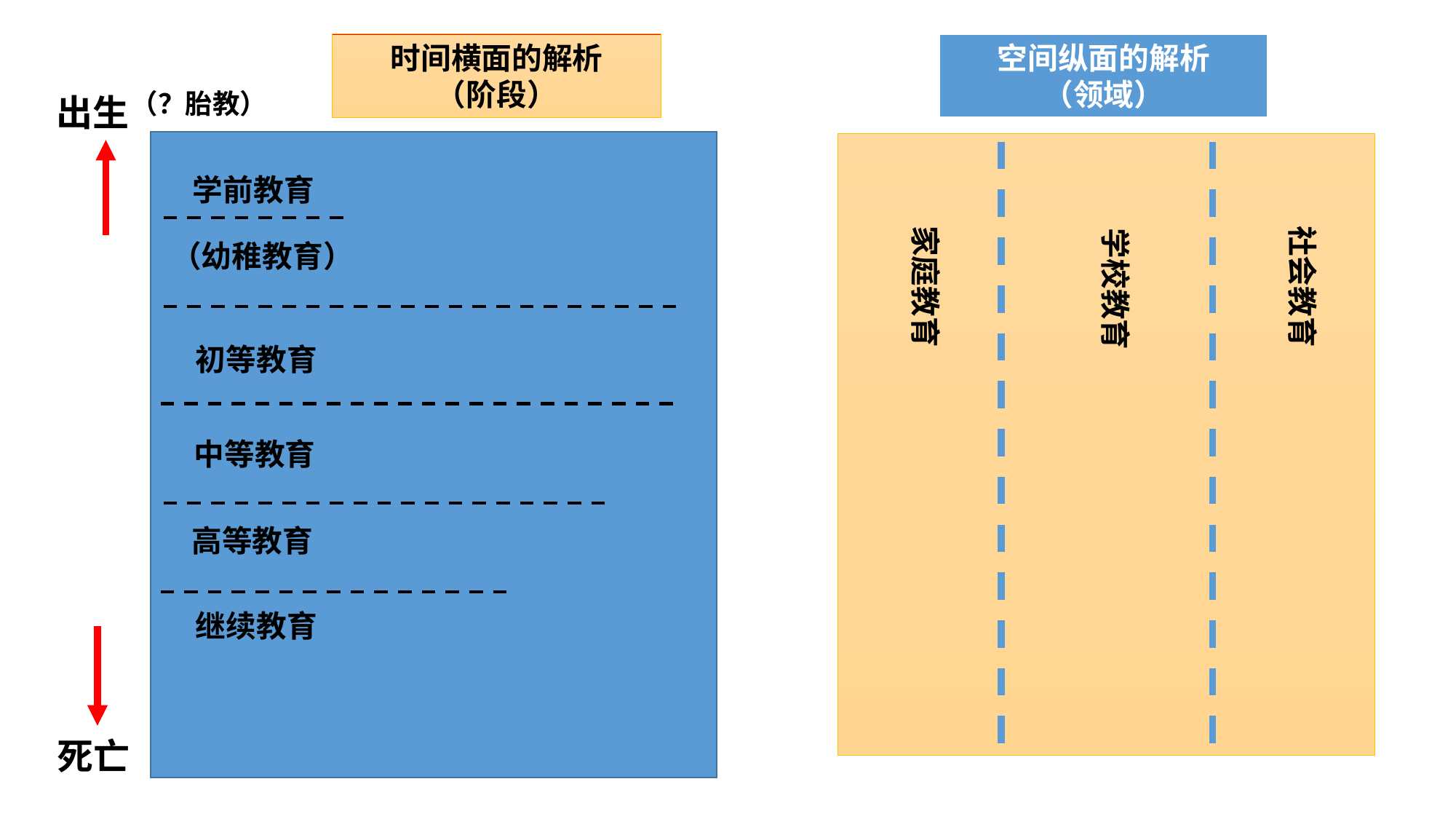

时间横面的解析
（阶段）
空间纵面的解析
（领域）
（？胎教）
出生

学前教育
（幼稚教育）
初等教育
中等教育
高等教育
继续教育

家庭教育
社会教育
学校教育
死亡